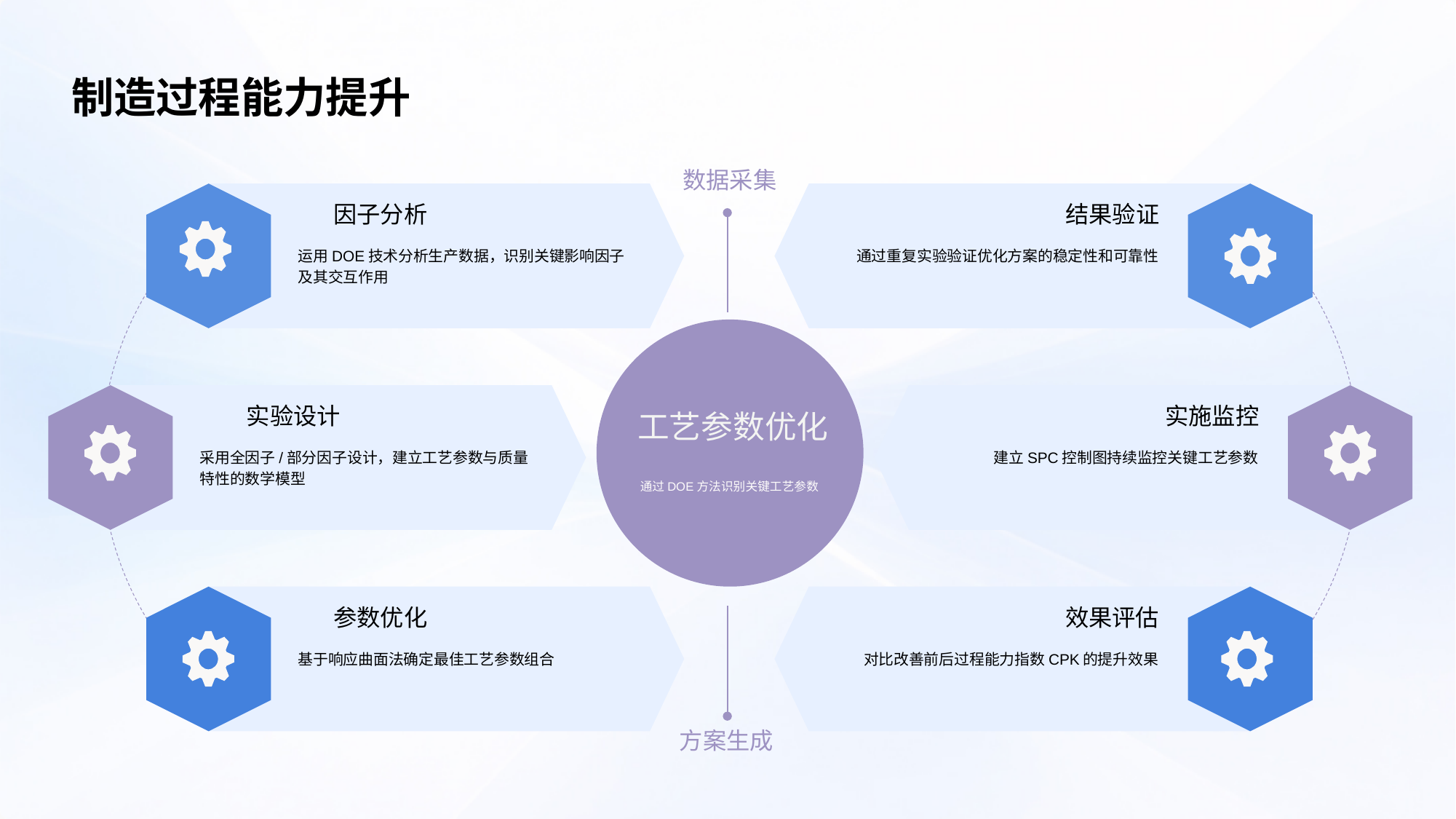

制造过程能力提升

数据采集

因子分析
结果验证

运用DOE技术分析生产数据，识别关键影响因子及其交互作用
通过重复实验验证优化方案的稳定性和可靠性

实验设计
实施监控
工艺参数优化

采用全因子/部分因子设计，建立工艺参数与质量特性的数学模型
建立SPC控制图持续监控关键工艺参数
通过DOE方法识别关键工艺参数

参数优化
效果评估

基于响应曲面法确定最佳工艺参数组合
对比改善前后过程能力指数CPK的提升效果
方案生成